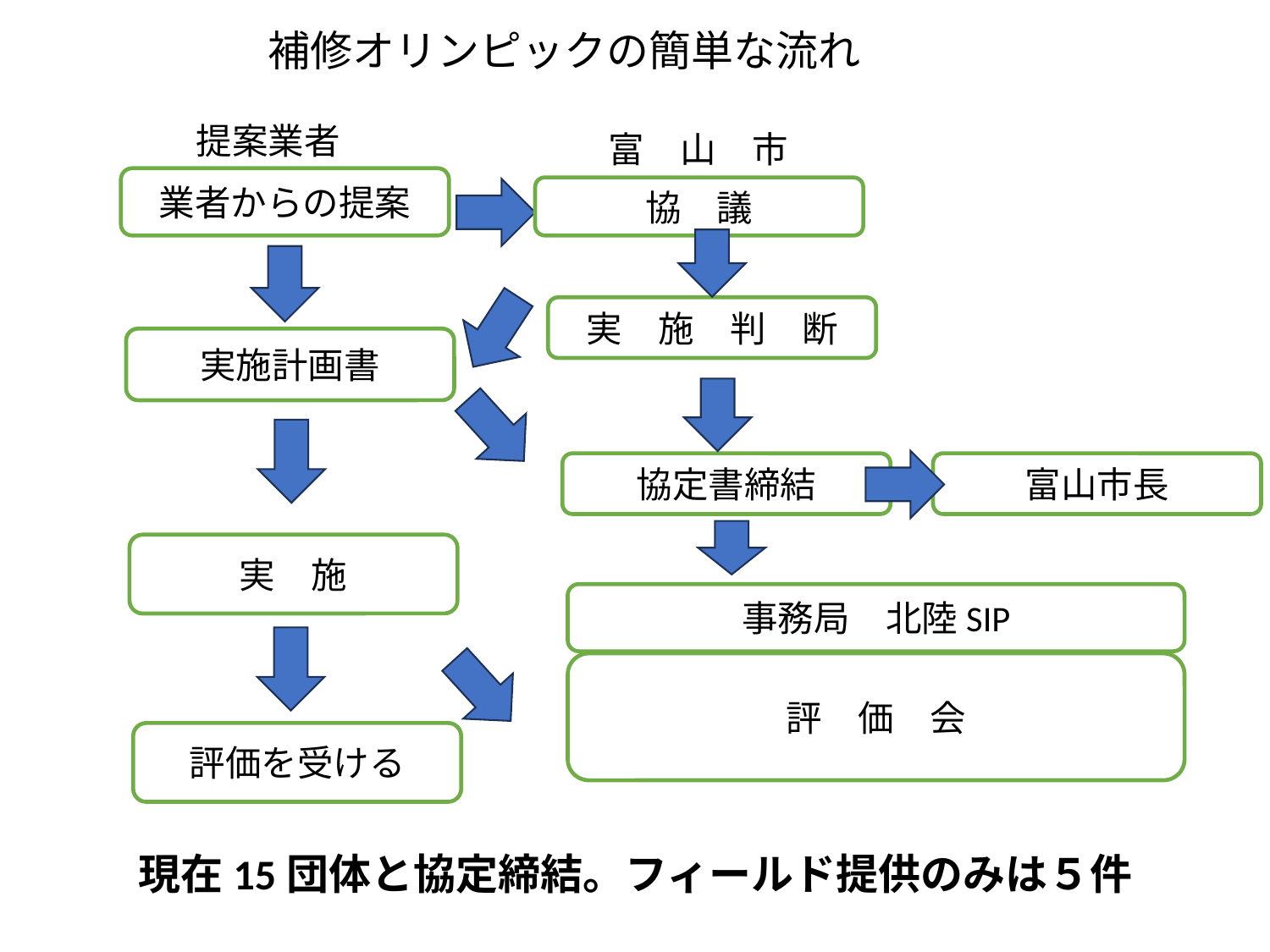

補修オリンピックの簡単な流れ
提案業者
富　山　市
業者からの提案
協　議

実　施　判　断
実施計画書

協定書締結
富山市長

実　施
事務局　北陸SIP

評　価　会
評価を受ける
現在15団体と協定締結。フィールド提供のみは５件